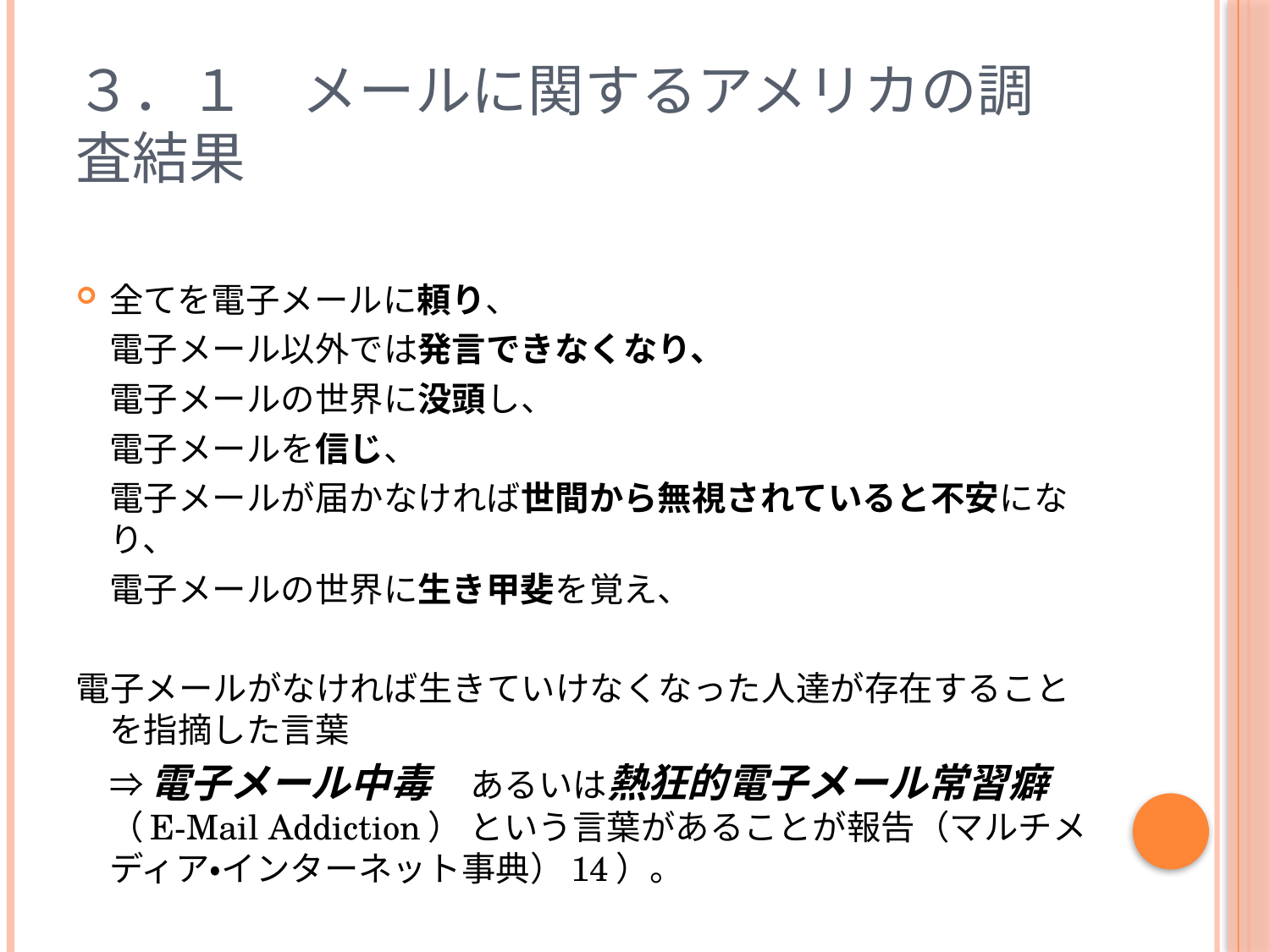

# ３．１　メールに関するアメリカの調査結果

全てを電子メールに頼り、
	電子メール以外では発言できなくなり、
	電子メールの世界に没頭し、
	電子メールを信じ、
	電子メールが届かなければ世間から無視されていると不安になり、
	電子メールの世界に生き甲斐を覚え、

電子メールがなければ生きていけなくなった人達が存在することを指摘した言葉
	⇒電子メール中毒　あるいは熱狂的電子メール常習癖（E-Mail Addiction） という言葉があることが報告（マルチメディア・インターネット事典）14）。